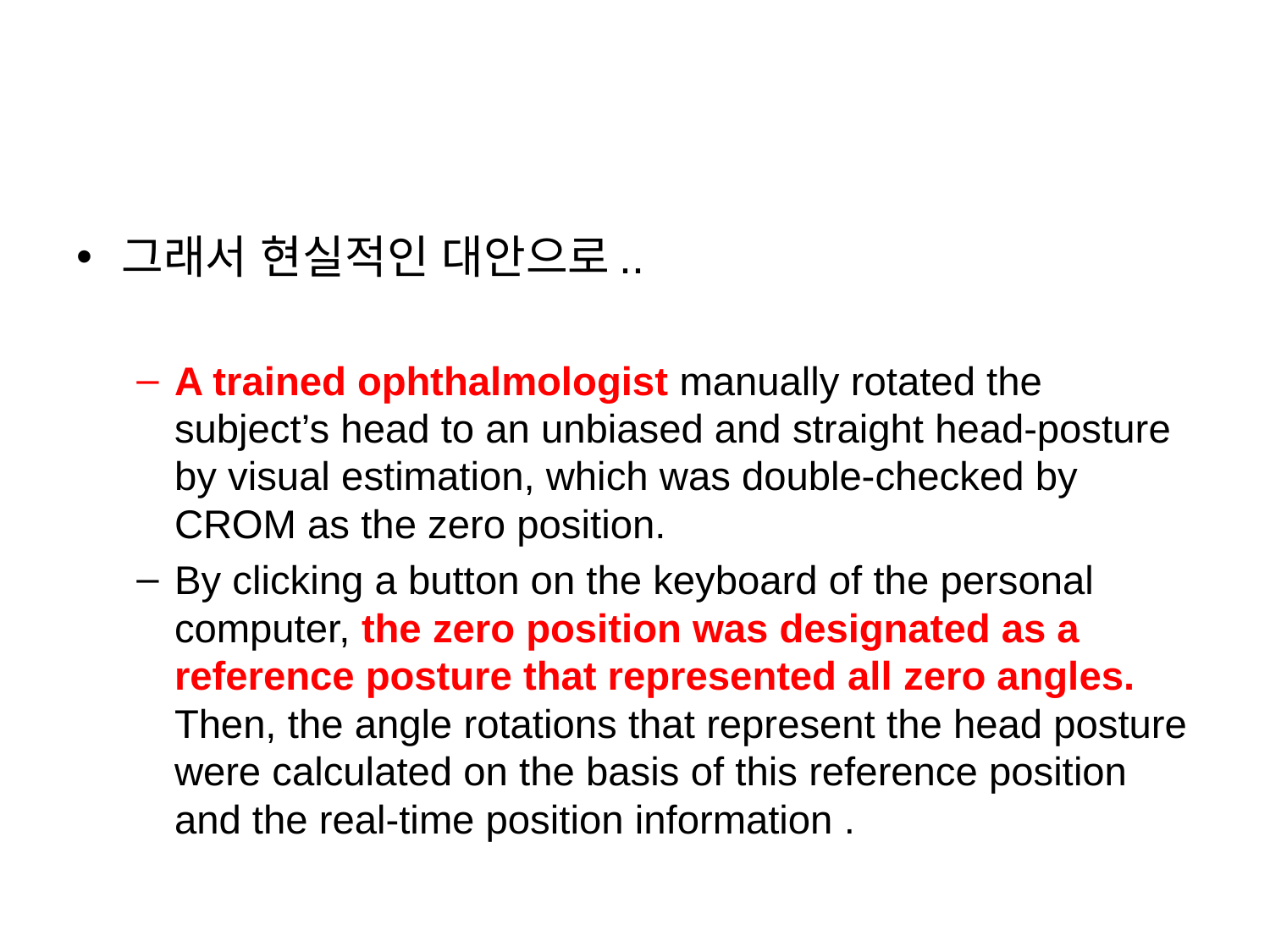

#
그래서 현실적인 대안으로..

A trained ophthalmologist manually rotated the subject’s head to an unbiased and straight head-posture by visual estimation, which was double-checked by CROM as the zero position.
By clicking a button on the keyboard of the personal computer, the zero position was designated as a reference posture that represented all zero angles. Then, the angle rotations that represent the head posture were calculated on the basis of this reference position and the real-time position information .